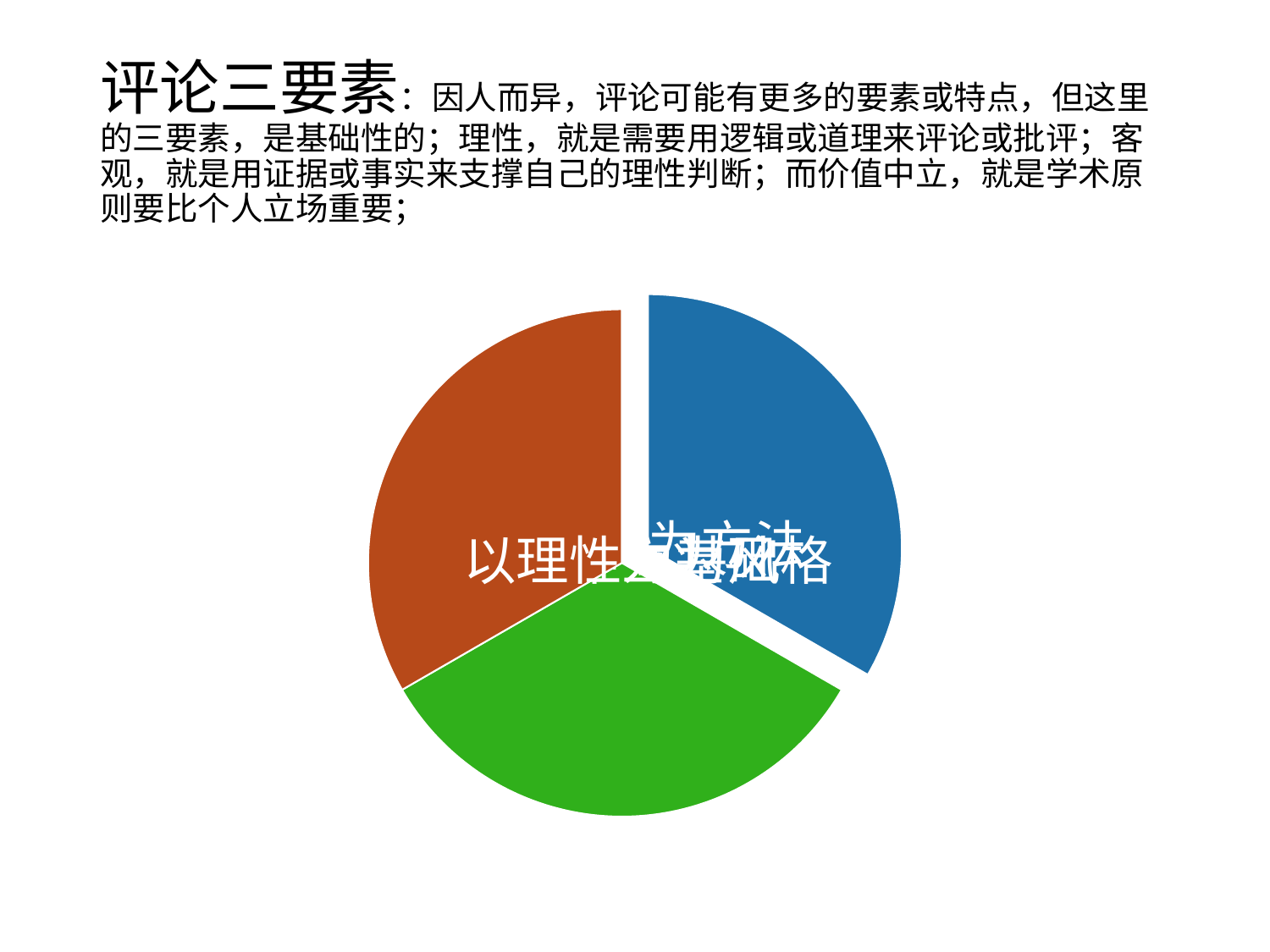

# 评论三要素：因人而异，评论可能有更多的要素或特点，但这里的三要素，是基础性的；理性，就是需要用逻辑或道理来评论或批评；客观，就是用证据或事实来支撑自己的理性判断；而价值中立，就是学术原则要比个人立场重要；
以客观为方法
以价值中立为风格
以理性为基础